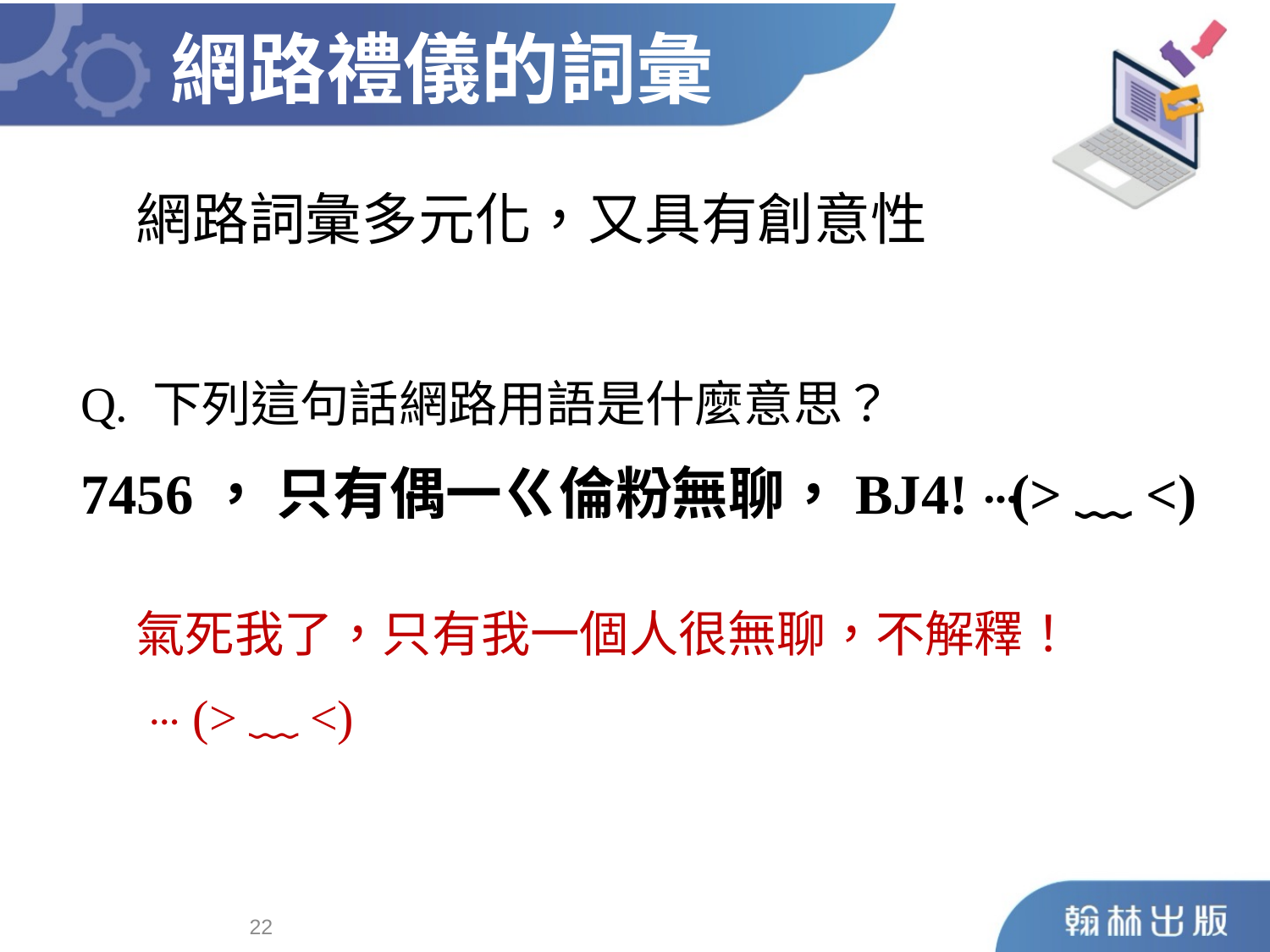

網路禮儀的詞彙
網路詞彙多元化，又具有創意性

Q. 下列這句話網路用語是什麼意思？
7456， 只有偶一ㄍ倫粉無聊，BJ4! ⋯ (>﹏<)

氣死我了，只有我一個人很無聊，不解釋！
 ⋯ (>﹏<)
22